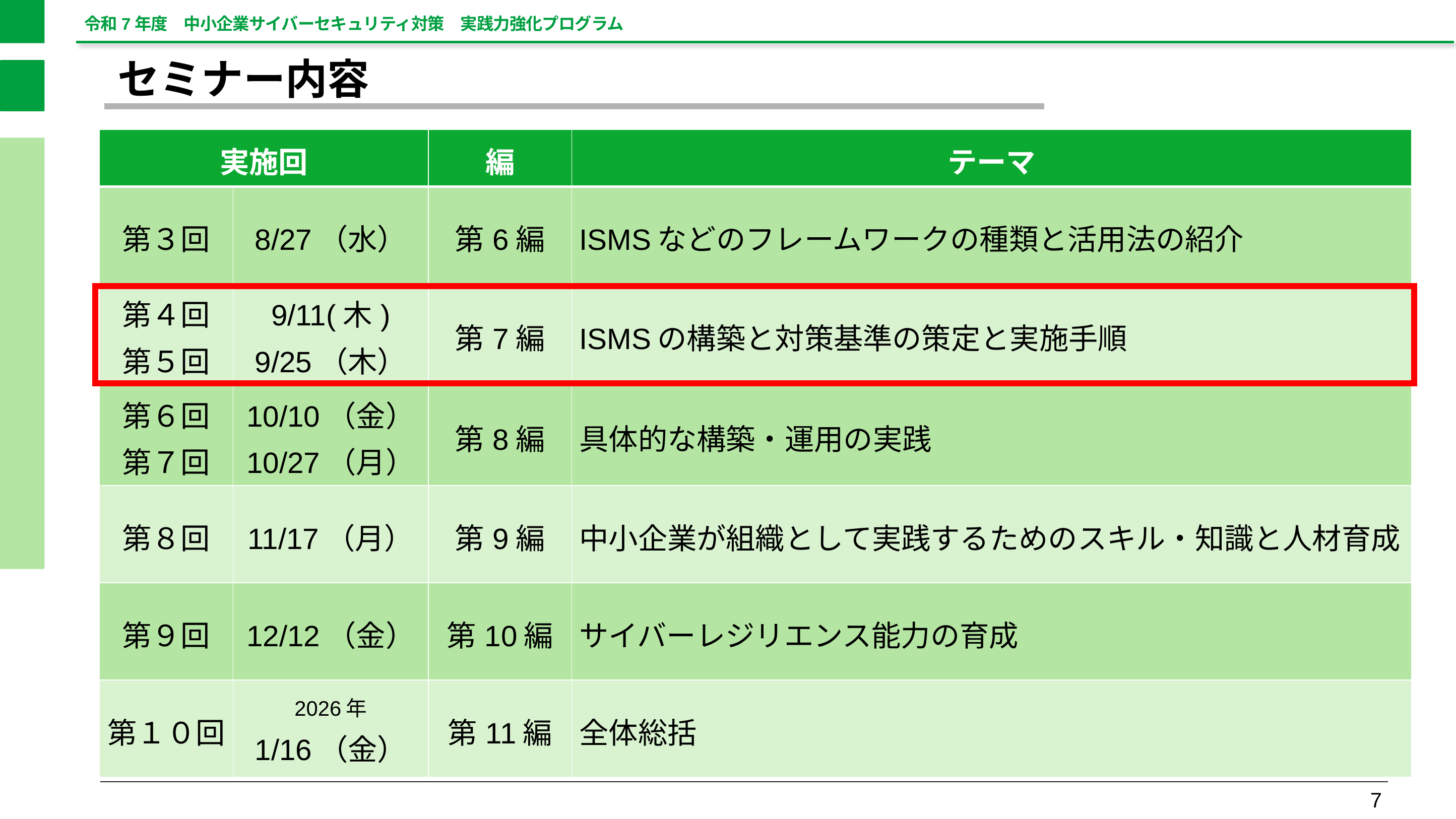

セミナー内容
| 実施回 |  | 編 | テーマ |
| --- | --- | --- | --- |
| 第３回 | 8/27（水） | 第6編 | ISMSなどのフレームワークの種類と活用法の紹介 |
| 第４回 第５回 | 9/11(木) 9/25（木） | 第7編 | ISMSの構築と対策基準の策定と実施手順 |
| 第６回 第７回 | 10/10（金） 10/27（月） | 第8編 | 具体的な構築・運用の実践 |
| 第８回 | 11/17（月） | 第9編 | 中小企業が組織として実践するためのスキル・知識と人材育成 |
| 第９回 | 12/12（金） | 第10編 | サイバーレジリエンス能力の育成 |
| 第１０回 | 2026年 1/16（金） | 第11編 | 全体総括 |